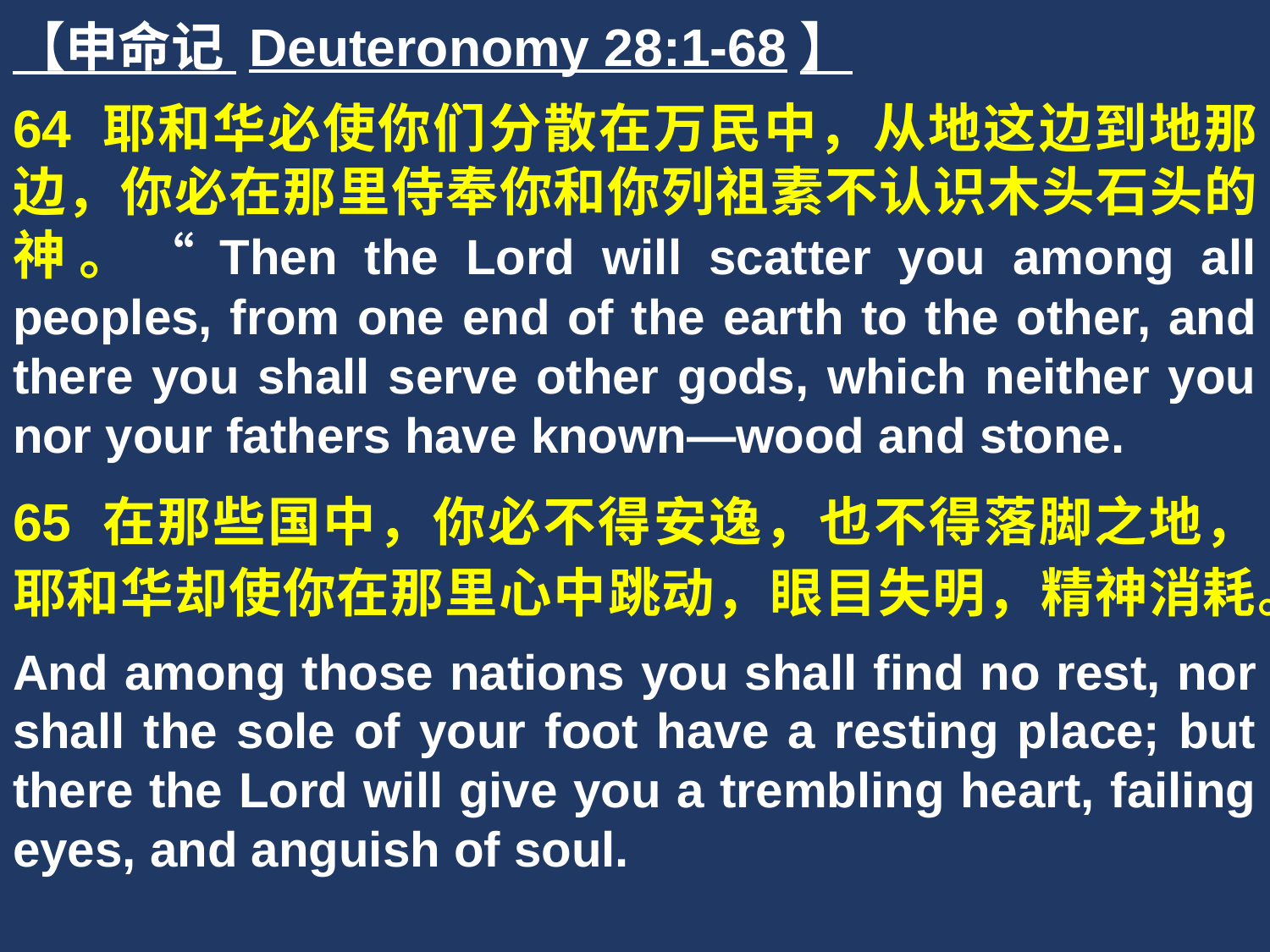

【申命记 Deuteronomy 28:1-68】
64 耶和华必使你们分散在万民中，从地这边到地那边，你必在那里侍奉你和你列祖素不认识木头石头的神。“Then the Lord will scatter you among all peoples, from one end of the earth to the other, and there you shall serve other gods, which neither you nor your fathers have known—wood and stone.
65 在那些国中，你必不得安逸，也不得落脚之地，耶和华却使你在那里心中跳动，眼目失明，精神消耗。
And among those nations you shall find no rest, nor shall the sole of your foot have a resting place; but there the Lord will give you a trembling heart, failing eyes, and anguish of soul.